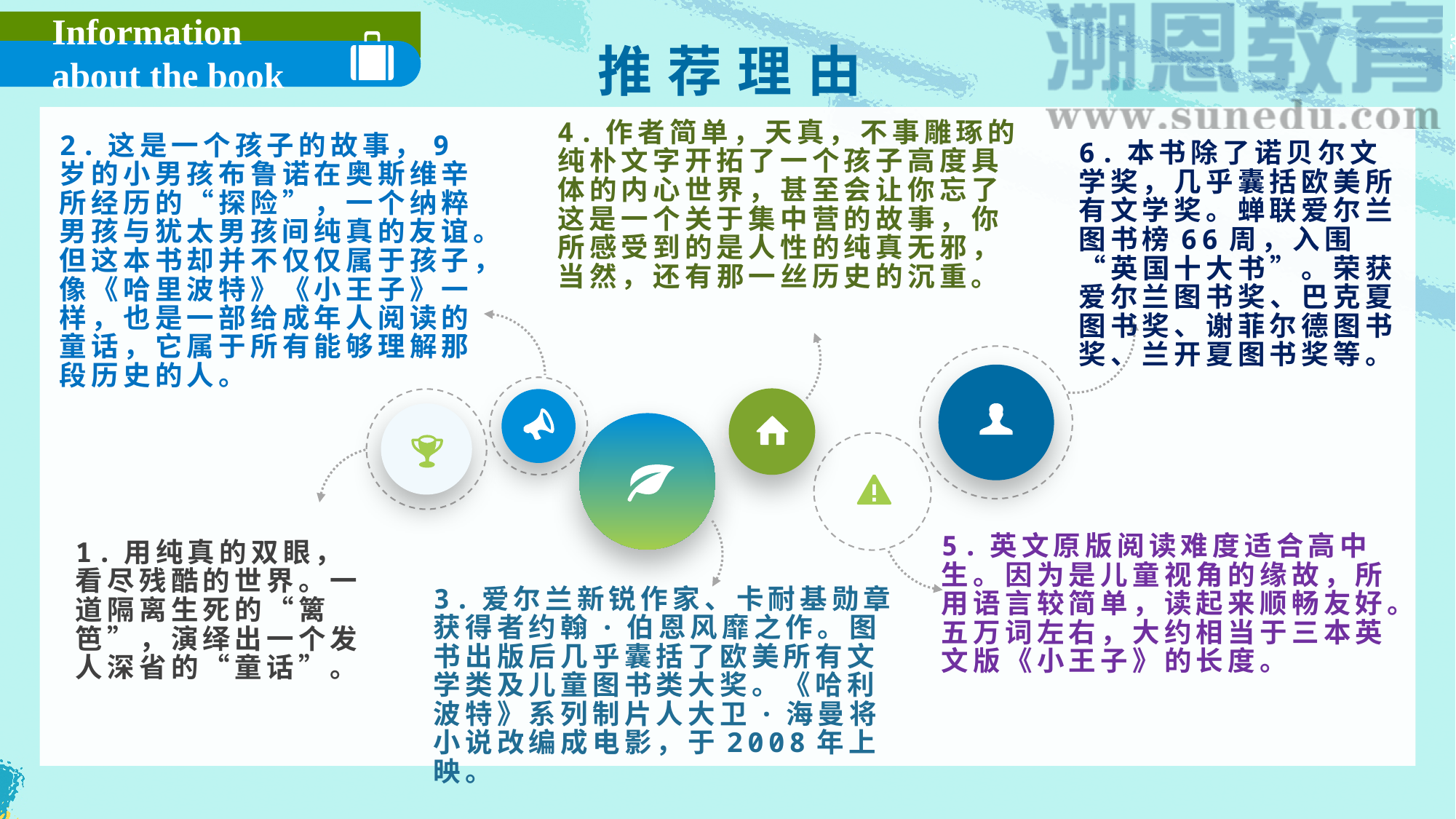

Information
about the book

推荐理由
4.作者简单，天真，不事雕琢的纯朴文字开拓了一个孩子高度具体的内心世界，甚至会让你忘了这是一个关于集中营的故事，你所感受到的是人性的纯真无邪，当然，还有那一丝历史的沉重。
2.这是一个孩子的故事，9岁的小男孩布鲁诺在奥斯维辛所经历的“探险”，一个纳粹男孩与犹太男孩间纯真的友谊。但这本书却并不仅仅属于孩子，像《哈里波特》《小王子》一样，也是一部给成年人阅读的童话，它属于所有能够理解那段历史的人。
6.本书除了诺贝尔文学奖，几乎囊括欧美所有文学奖。蝉联爱尔兰图书榜66周，入围“英国十大书”。荣获爱尔兰图书奖、巴克夏图书奖、谢菲尔德图书奖、兰开夏图书奖等。

5.英文原版阅读难度适合高中生。因为是儿童视角的缘故，所用语言较简单，读起来顺畅友好。五万词左右，大约相当于三本英文版《小王子》的长度。
1.用纯真的双眼，看尽残酷的世界。一道隔离生死的“篱笆”，演绎出一个发人深省的“童话”。
3.爱尔兰新锐作家、卡耐基勋章获得者约翰·伯恩风靡之作。图书出版后几乎囊括了欧美所有文学类及儿童图书类大奖。《哈利波特》系列制片人大卫·海曼将小说改编成电影，于2008年上映。